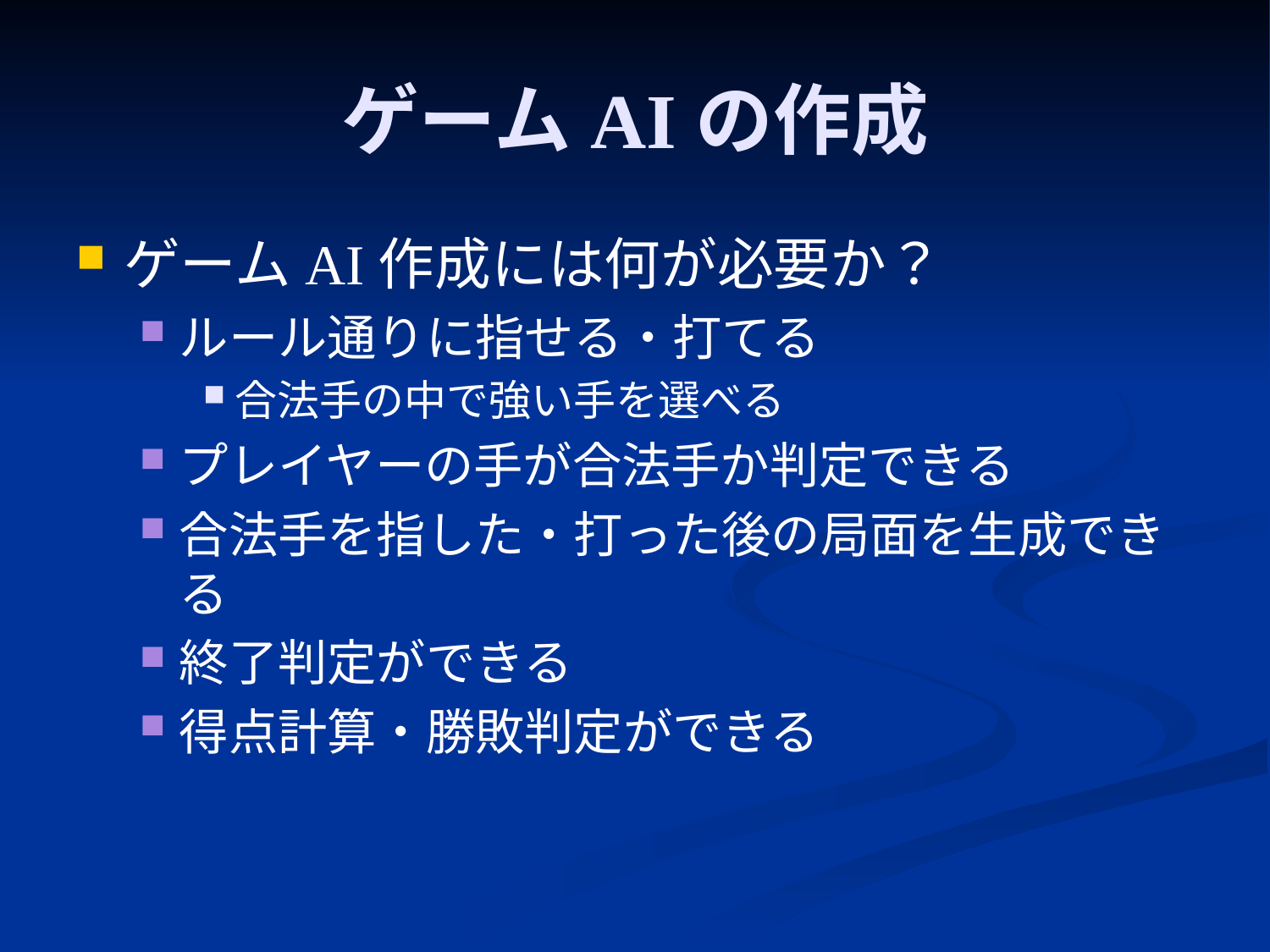

# ゲームAIの作成
ゲームAI作成には何が必要か？
ルール通りに指せる・打てる
合法手の中で強い手を選べる
プレイヤーの手が合法手か判定できる
合法手を指した・打った後の局面を生成できる
終了判定ができる
得点計算・勝敗判定ができる